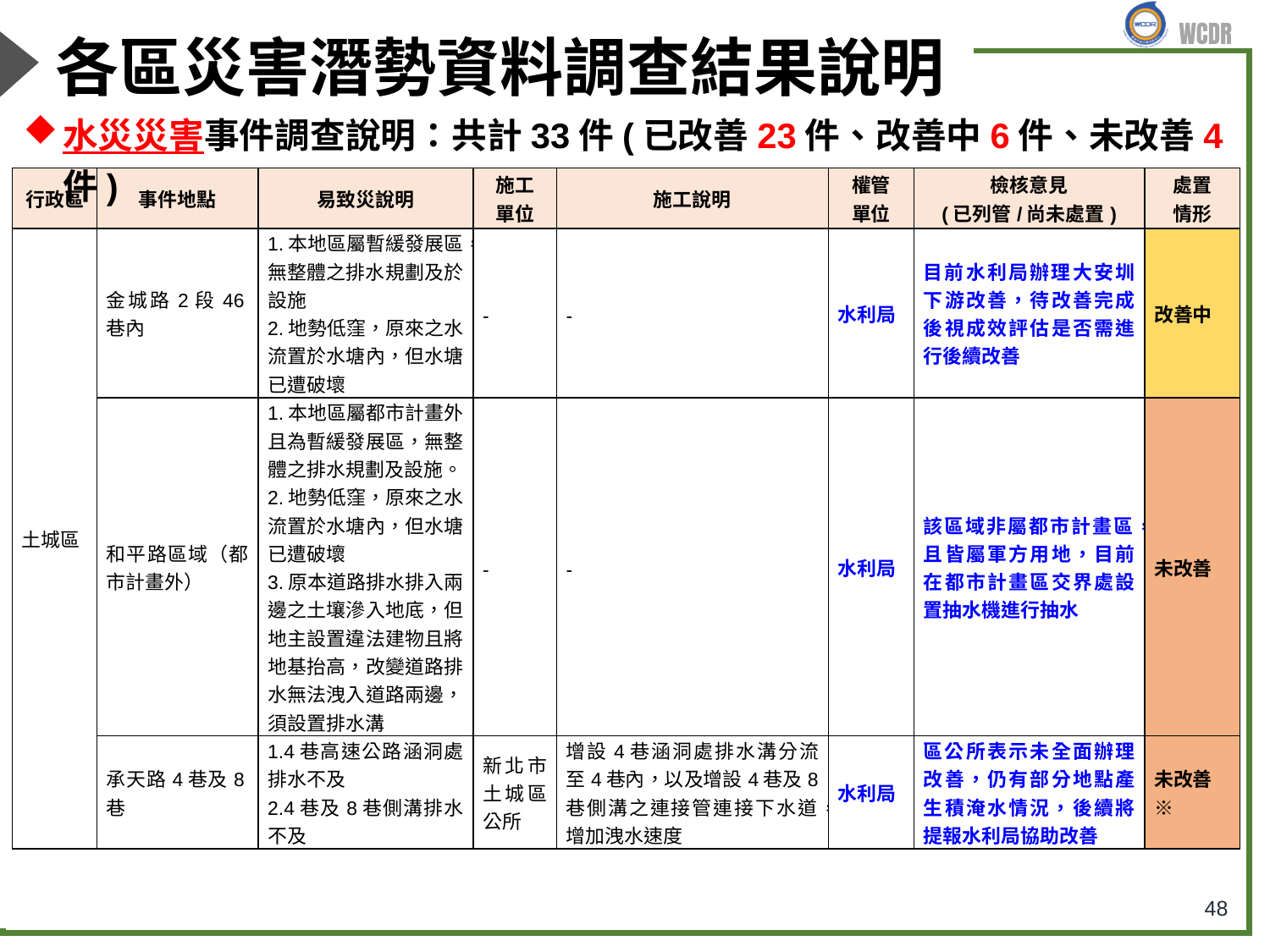

# 各區災害潛勢資料調查結果說明
水災災害事件調查說明：共計33件(已改善23件、改善中6件、未改善4件)
| 行政區 | 事件地點 | 易致災說明 | 施工 單位 | 施工說明 | 權管 單位 | 檢核意見 (已列管/尚未處置) | 處置 情形 |
| --- | --- | --- | --- | --- | --- | --- | --- |
| 土城區 | 金城路2段46巷內 | 1.本地區屬暫緩發展區，無整體之排水規劃及於設施 2.地勢低窪，原來之水流置於水塘內，但水塘已遭破壞 | - | - | 水利局 | 目前水利局辦理大安圳下游改善，待改善完成後視成效評估是否需進行後續改善 | 改善中 |
|  | 和平路區域（都市計畫外） | 1.本地區屬都市計畫外且為暫緩發展區，無整體之排水規劃及設施。 2.地勢低窪，原來之水流置於水塘內，但水塘已遭破壞 3.原本道路排水排入兩邊之土壤滲入地底，但地主設置違法建物且將地基抬高，改變道路排水無法洩入道路兩邊，須設置排水溝 | - | - | 水利局 | 該區域非屬都市計畫區，且皆屬軍方用地，目前在都市計畫區交界處設置抽水機進行抽水 | 未改善 |
|  | 承天路4巷及8巷 | 1.4巷高速公路涵洞處排水不及 2.4巷及8巷側溝排水不及 | 新北市土城區公所 | 增設4巷涵洞處排水溝分流至4巷內，以及增設4巷及8巷側溝之連接管連接下水道，增加洩水速度 | 水利局 | 區公所表示未全面辦理改善，仍有部分地點產生積淹水情況，後續將提報水利局協助改善 | 未改善※ |
48